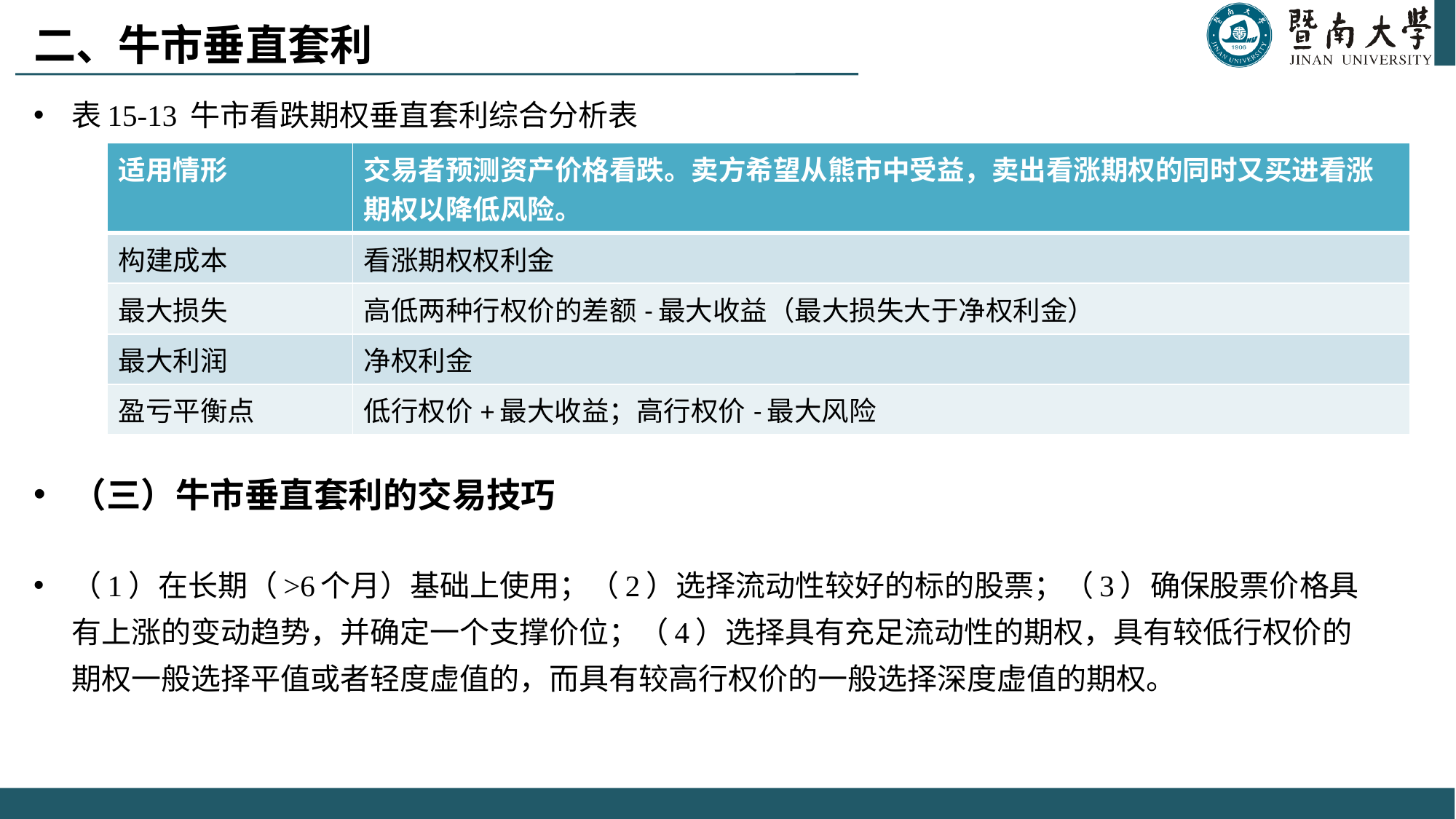

二、牛市垂直套利
表15-13 牛市看跌期权垂直套利综合分析表

（三）牛市垂直套利的交易技巧

（1）在长期（>6个月）基础上使用；（2）选择流动性较好的标的股票；（3）确保股票价格具有上涨的变动趋势，并确定一个支撑价位；（4）选择具有充足流动性的期权，具有较低行权价的期权一般选择平值或者轻度虚值的，而具有较高行权价的一般选择深度虚值的期权。

| 适用情形 | 交易者预测资产价格看跌。卖方希望从熊市中受益，卖出看涨期权的同时又买进看涨期权以降低风险。 |
| --- | --- |
| 构建成本 | 看涨期权权利金 |
| 最大损失 | 高低两种行权价的差额-最大收益（最大损失大于净权利金） |
| 最大利润 | 净权利金 |
| 盈亏平衡点 | 低行权价+最大收益；高行权价-最大风险 |